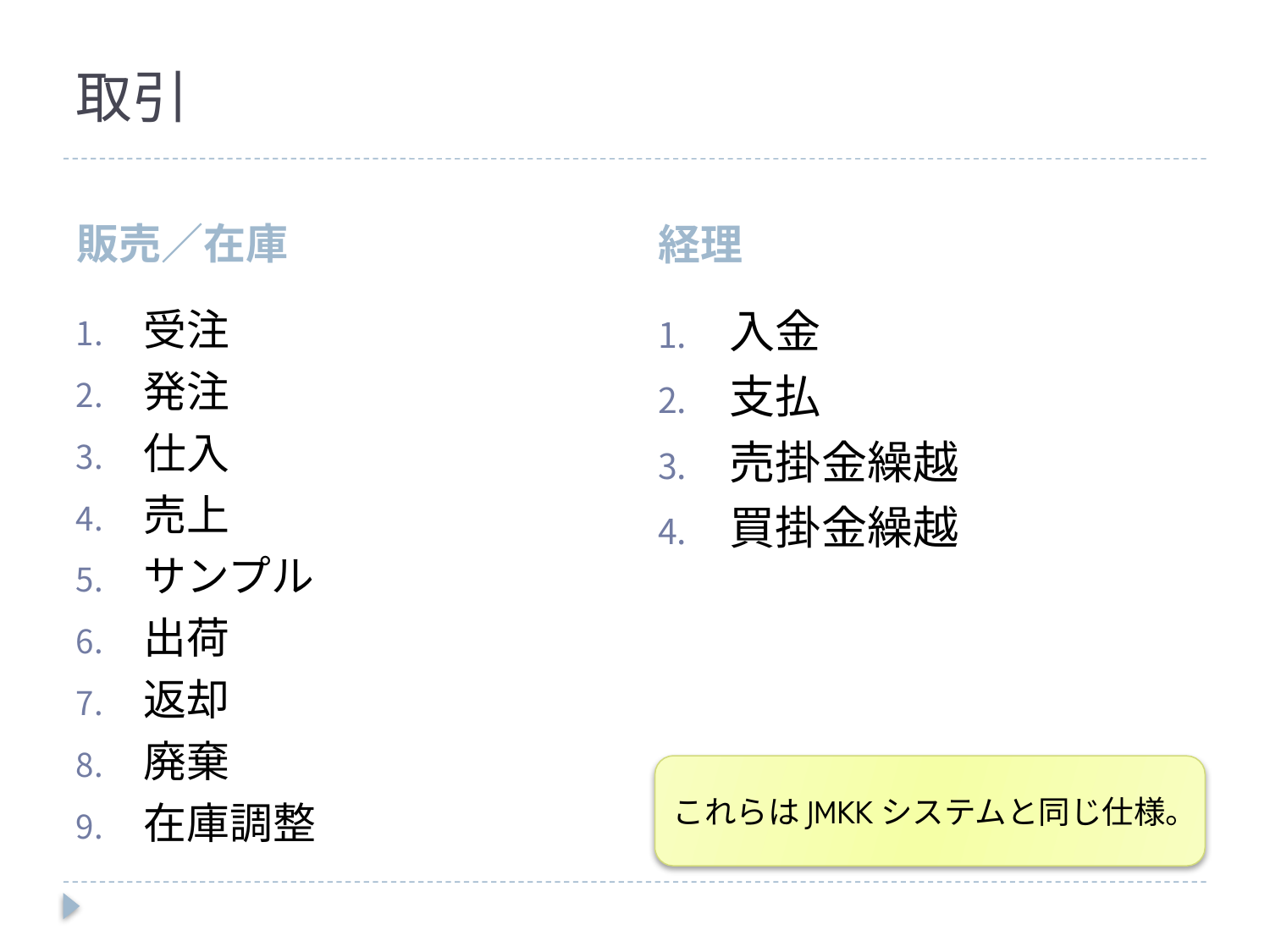

# 取引
販売／在庫
経理
受注
発注
仕入
売上
サンプル
出荷
返却
廃棄
在庫調整
入金
支払
売掛金繰越
買掛金繰越
これらはJMKKシステムと同じ仕様。